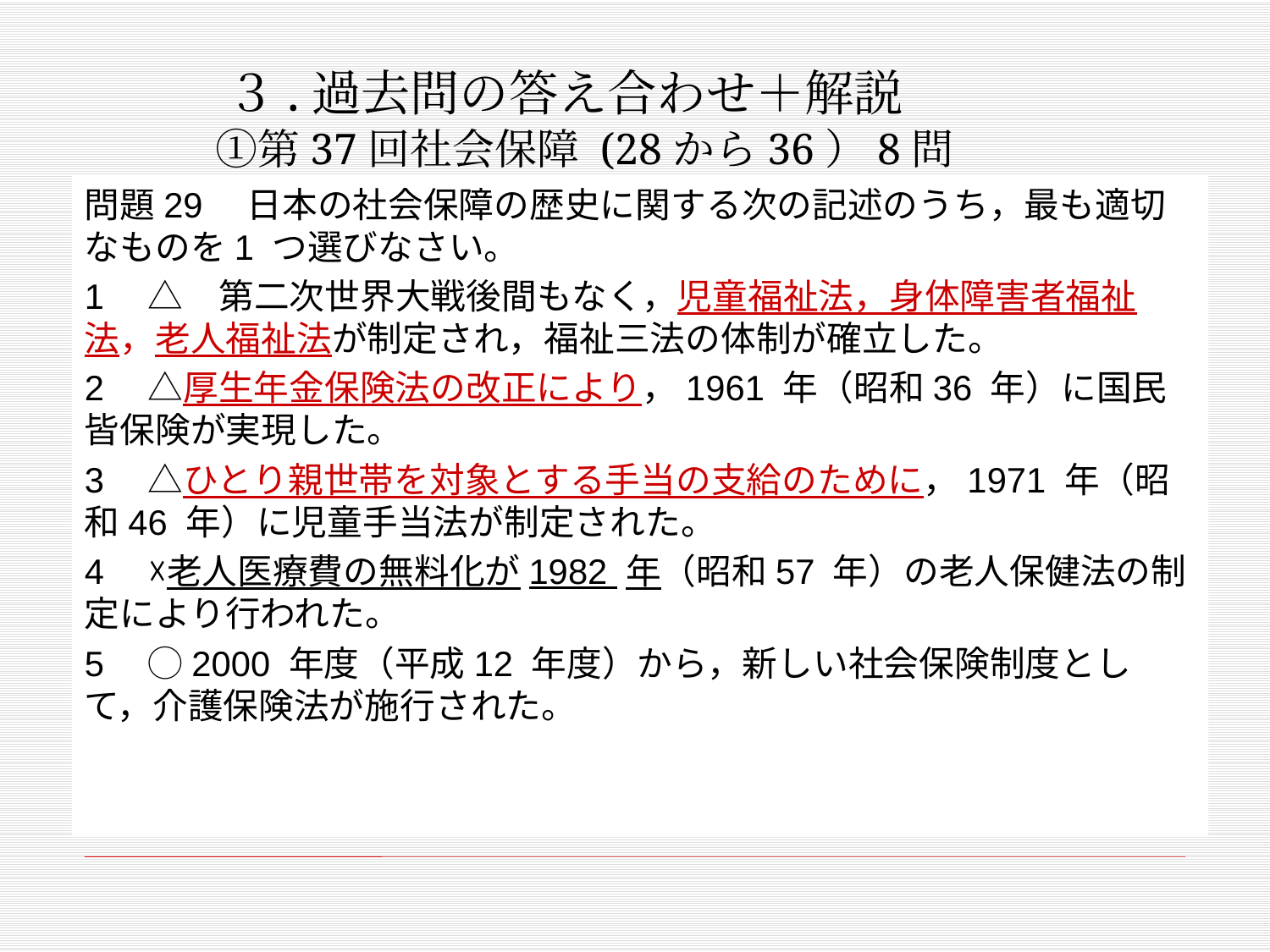

# ３.過去問の答え合わせ＋解説 　①第37回社会保障 (28から36）8問
問題29　日本の社会保障の歴史に関する次の記述のうち，最も適切なものを1 つ選びなさい。
1　△　第二次世界大戦後間もなく，児童福祉法，身体障害者福祉法，老人福祉法が制定され，福祉三法の体制が確立した。
2　△厚生年金保険法の改正により，1961 年（昭和36 年）に国民皆保険が実現した。
3　△ひとり親世帯を対象とする手当の支給のために，1971 年（昭和46 年）に児童手当法が制定された。
4　☓老人医療費の無料化が1982 年（昭和57 年）の老人保健法の制定により行われた。
5　◯2000 年度（平成12 年度）から，新しい社会保険制度として，介護保険法が施行された。